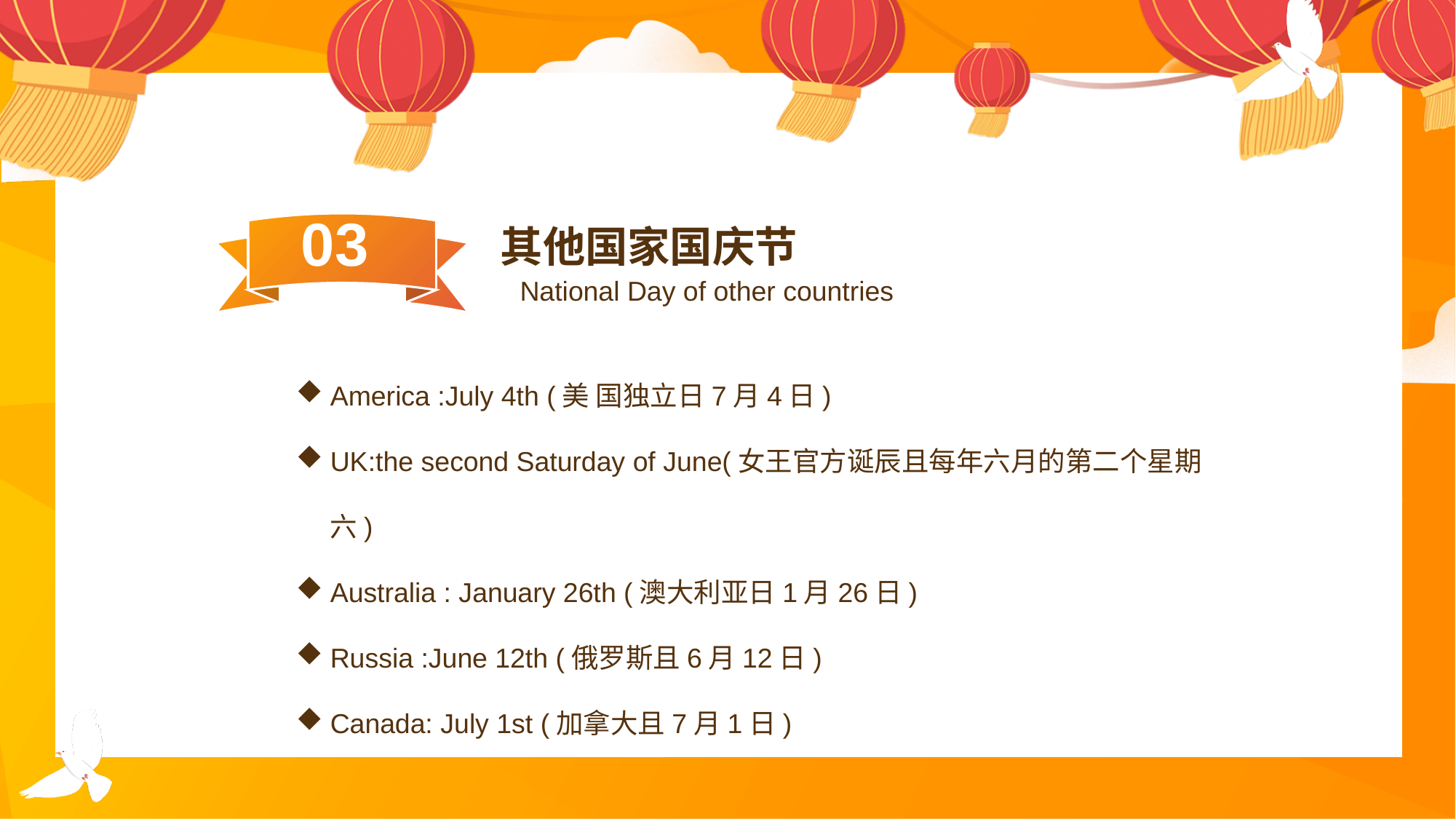

03

其他国家国庆节
National Day of other countries
America :July 4th (美 国独立日7月4日)
UK:the second Saturday of June(女王官方诞辰且每年六月的第二个星期六)
Australia : January 26th (澳大利亚日1月26日)
Russia :June 12th (俄罗斯且6月12日)
Canada: July 1st (加拿大且7月1日)